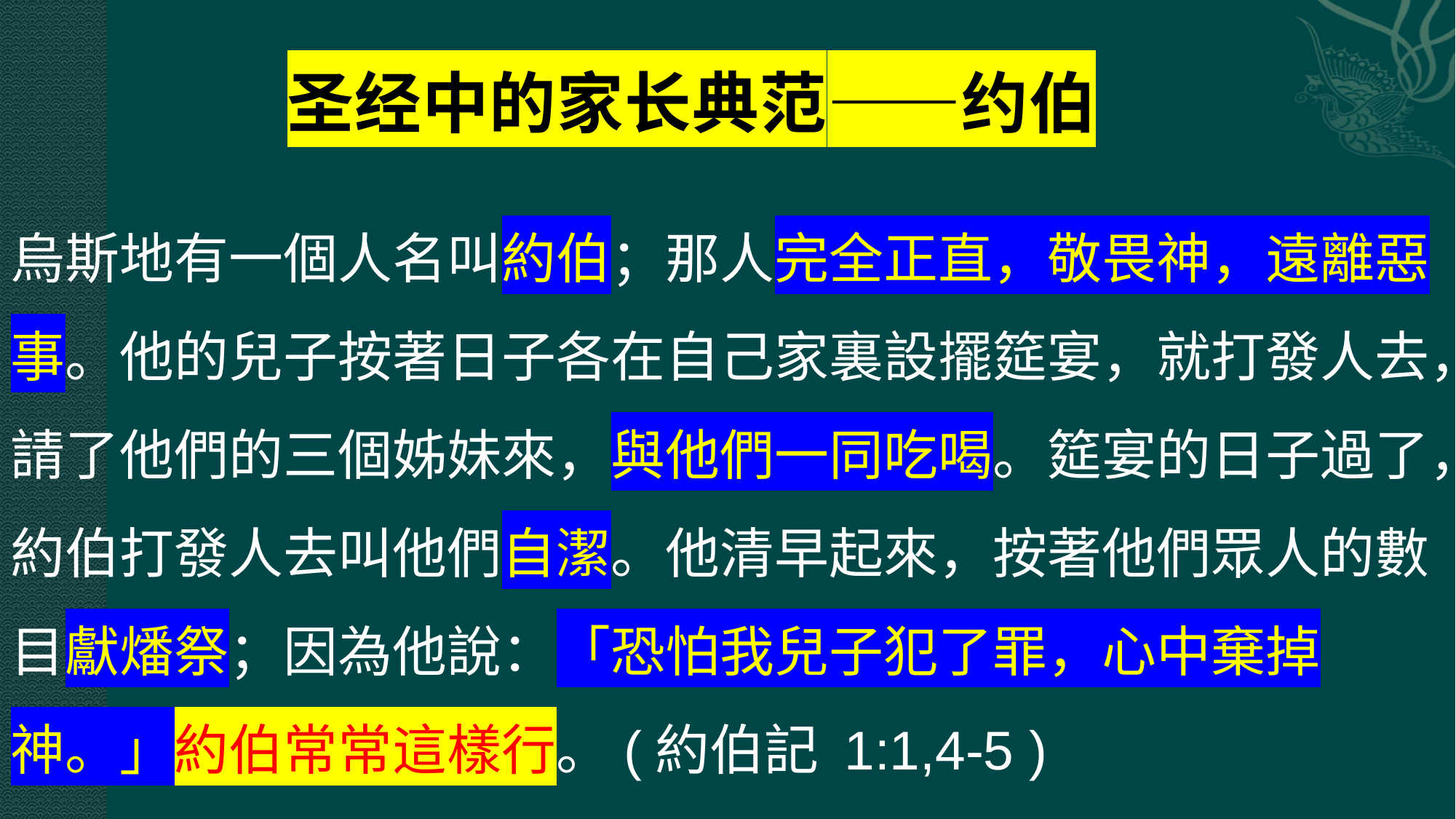

# 圣经中的家长典范——约伯
烏斯地有一個人名叫約伯；那人完全正直，敬畏神，遠離惡事。他的兒子按著日子各在自己家裏設擺筵宴，就打發人去，請了他們的三個姊妹來，與他們一同吃喝。筵宴的日子過了，約伯打發人去叫他們自潔。他清早起來，按著他們眾人的數目獻燔祭；因為他說：「恐怕我兒子犯了罪，心中棄掉神。」約伯常常這樣行。(約伯記 1:1,4-5 )